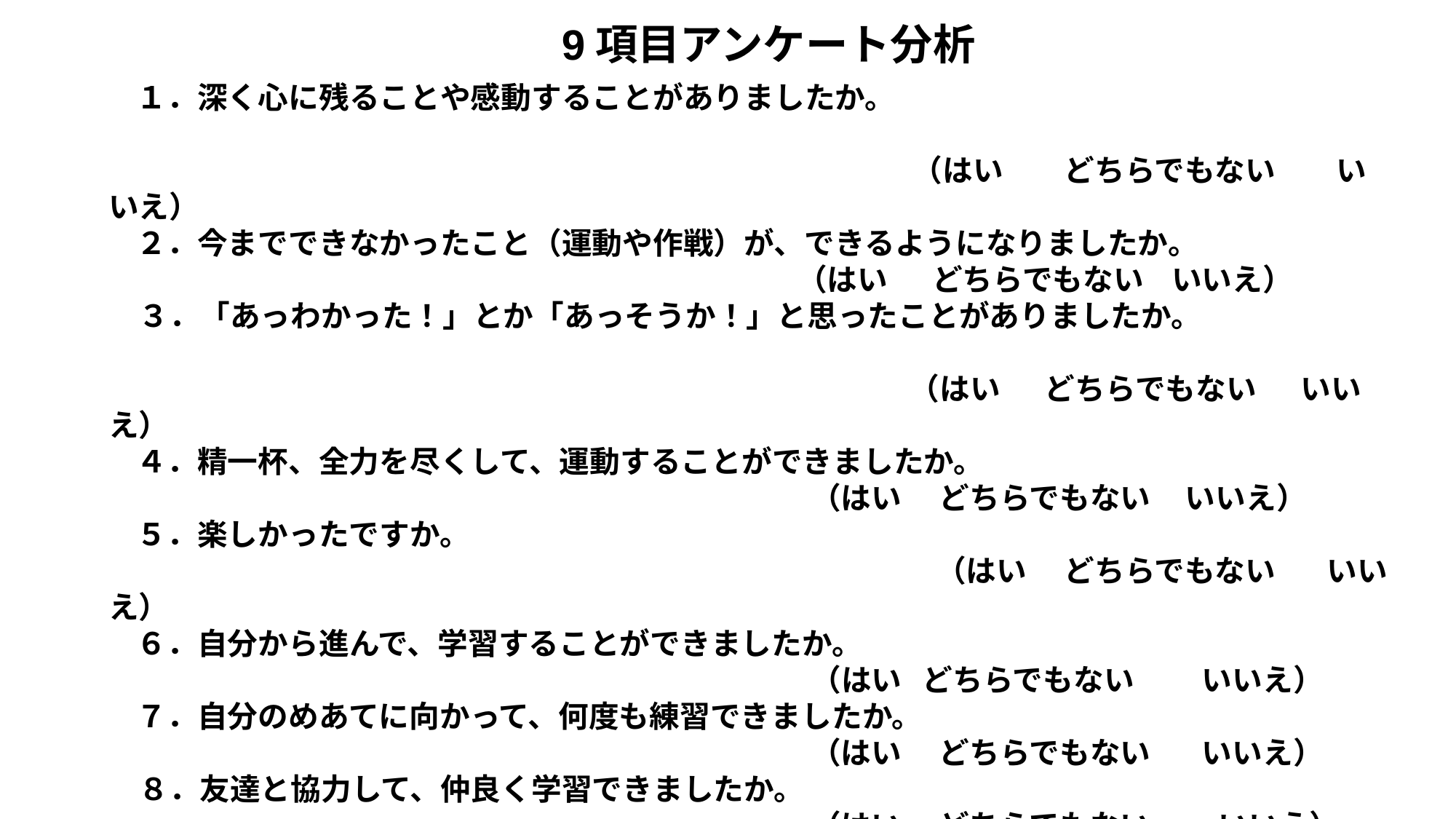

9項目アンケート分析
   １．深く心に残ることや感動することがありましたか。
　　　　　　　　　　　　　　　　　　　　　　　　　　  （はい　　どちらでもない　　いいえ）
   ２．今までできなかったこと（運動や作戦）が、できるようになりましたか。
                                 　 　　　　　　　　　　　　　   （はい　  どちらでもない    いいえ）
　３．「あっわかった！」とか「あっそうか！」と思ったことがありましたか。
　　　　　　　　　　　　　　　　　　　　　　　　　      （はい　  どちらでもない 　 いいえ）
   ４．精一杯、全力を尽くして、運動することができましたか。
                                    　　　　　　　　　　　　　　   （はい　 どちらでもない     いいえ）
   ５．楽しかったですか。
　　　　　　　　　　　　　　　　　　　　　　　　　　　 （はい 　どちらでもない　   いいえ）
   ６．自分から進んで、学習することができましたか。
                                 　　　　　　　　　　　　　　      （はい   どちらでもない　　 いいえ）
   ７．自分のめあてに向かって、何度も練習できましたか。
                                    　　　　　　　　　　　　　　   （はい　 どちらでもない　   いいえ）
　８．友達と協力して、仲良く学習できましたか。
                                   　　　　　　　　　　　　　　    （はい　 どちらでもない　　 いいえ）
   ９．友達とお互いに教えたり、助けたりしましたか。
                                   　　　　　　　　　　　　　　    （はい　 どちらでもない　　 いいえ）
   項目1～３までが「成果」　４～５が「意欲・関心」　６～７が「学び方」 ８～９が「協力」である。それぞれの点数は「はい」が3点「どちらでもない」が2点 「いいえ」が1点